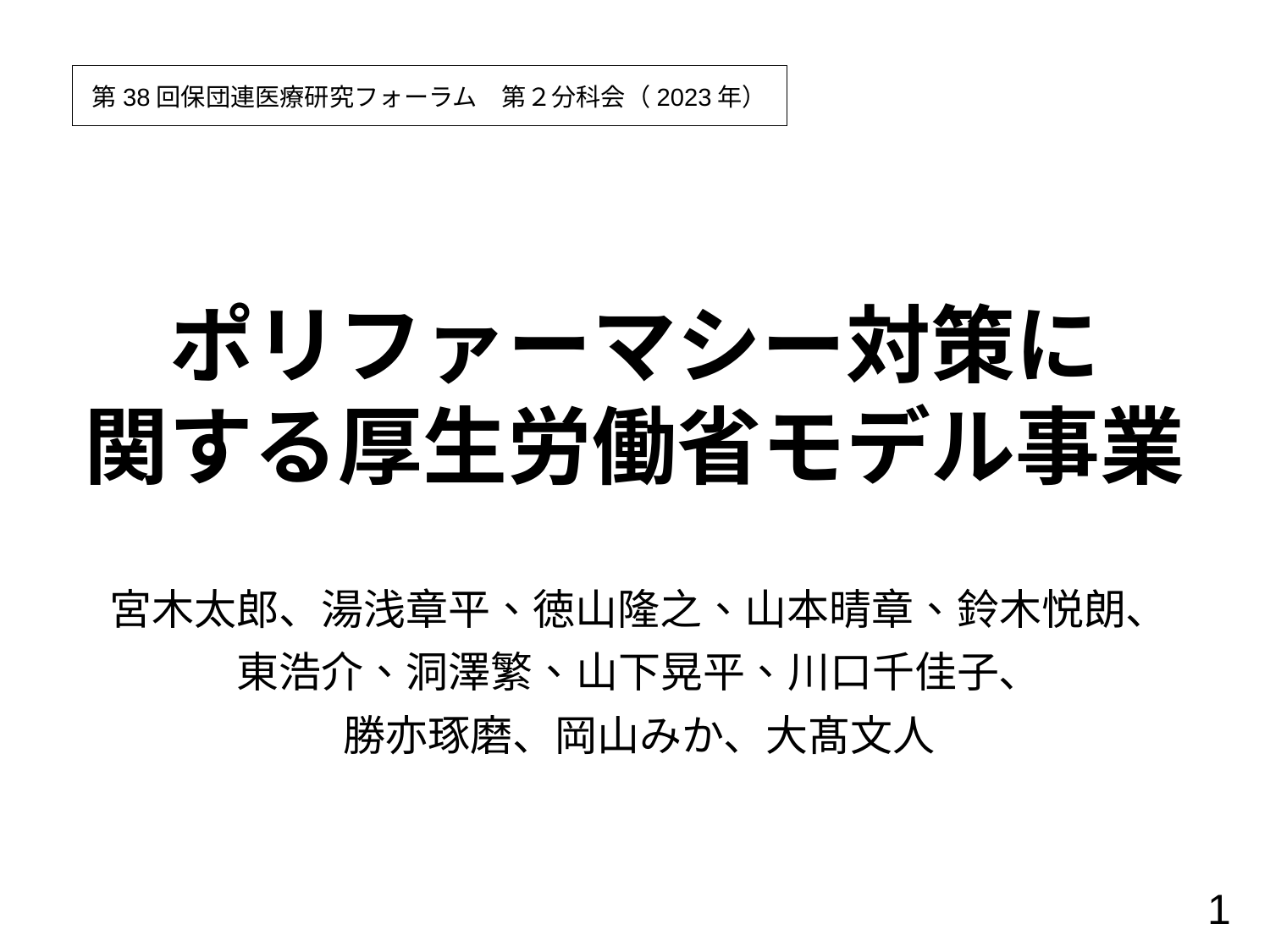

第38回保団連医療研究フォーラム　第２分科会（2023年）
# ポリファーマシー対策に 関する厚生労働省モデル事業
宮木太郎、湯浅章平、徳山隆之、山本晴章、鈴木悦朗、
東浩介、洞澤繁、山下晃平、川口千佳子、
勝亦琢磨、岡山みか、大髙文人
1